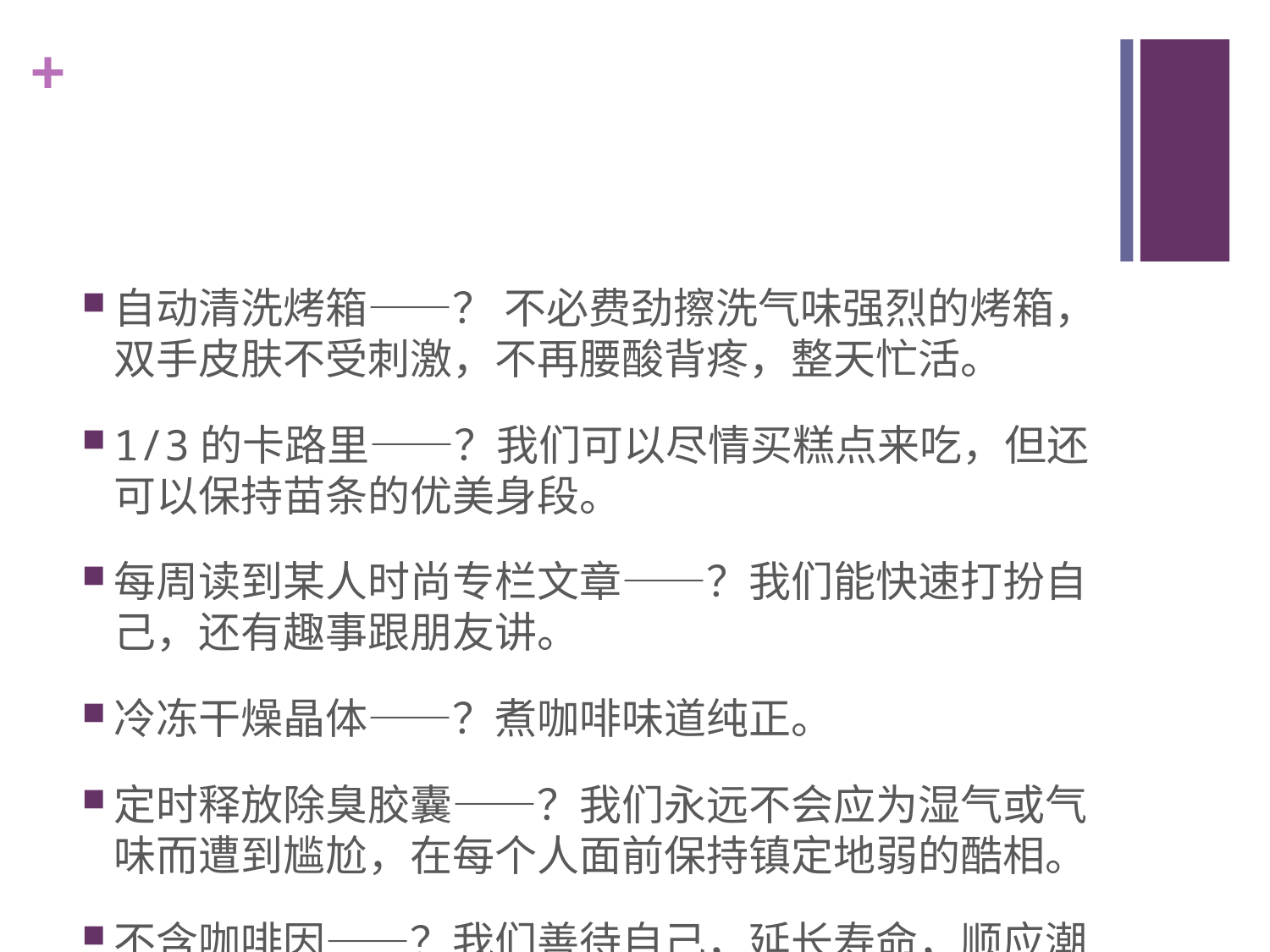

#
自动清洗烤箱——？ 不必费劲擦洗气味强烈的烤箱，双手皮肤不受刺激，不再腰酸背疼，整天忙活。
1/3的卡路里——？我们可以尽情买糕点来吃，但还可以保持苗条的优美身段。
每周读到某人时尚专栏文章——？我们能快速打扮自己，还有趣事跟朋友讲。
冷冻干燥晶体——？煮咖啡味道纯正。
定时释放除臭胶囊——？我们永远不会应为湿气或气味而遭到尴尬，在每个人面前保持镇定地弱的酷相。
不含咖啡因——？我们善待自己，延长寿命，顺应潮流保“安全”就更不用说了